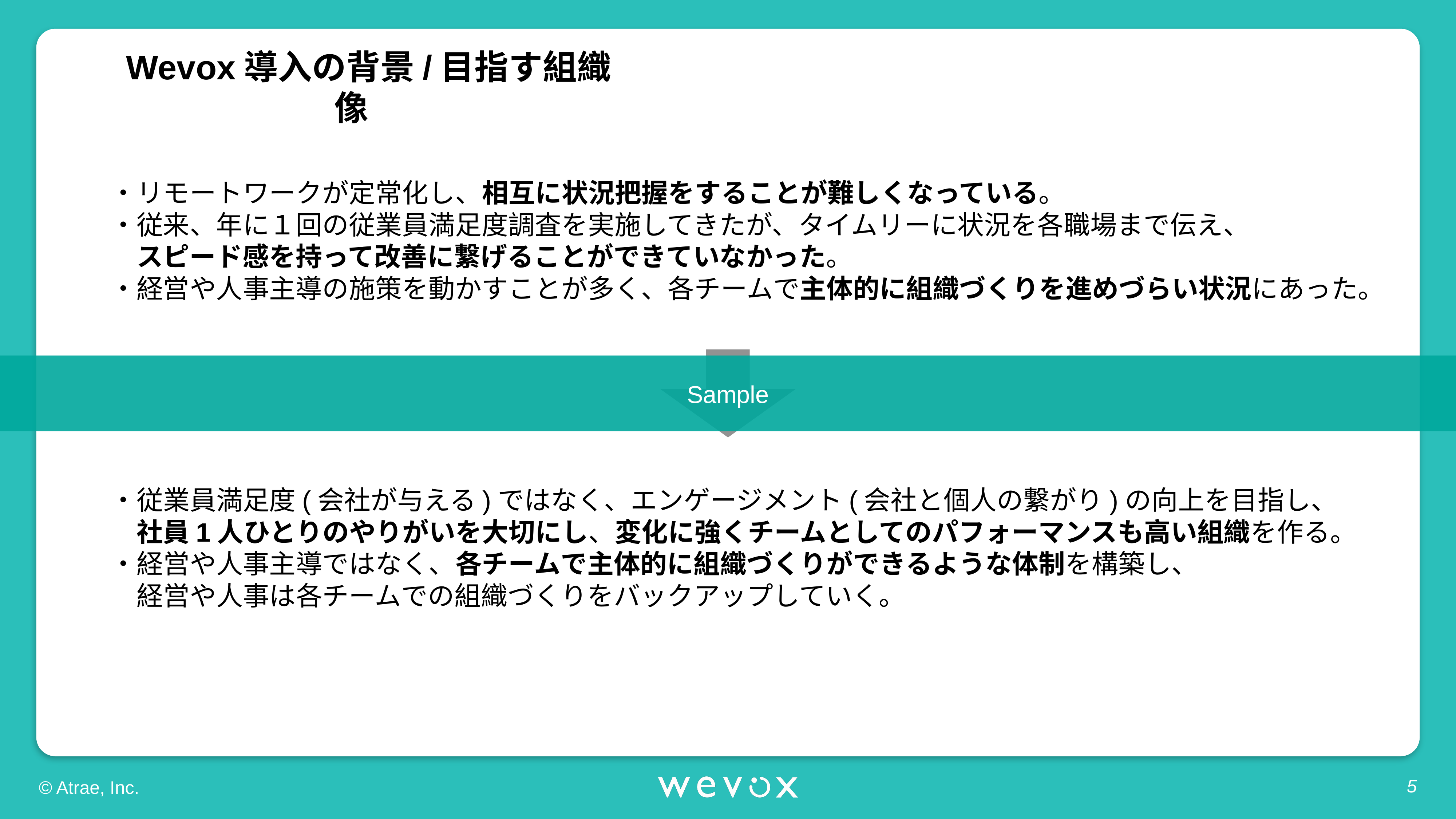

Wevox導入の背景/目指す組織像
・リモートワークが定常化し、相互に状況把握をすることが難しくなっている。
・従来、年に１回の従業員満足度調査を実施してきたが、タイムリーに状況を各職場まで伝え、
　スピード感を持って改善に繋げることができていなかった。
・経営や人事主導の施策を動かすことが多く、各チームで主体的に組織づくりを進めづらい状況にあった。

Sample
・従業員満足度(会社が与える)ではなく、エンゲージメント(会社と個人の繋がり)の向上を目指し、
　社員1人ひとりのやりがいを大切にし、変化に強くチームとしてのパフォーマンスも高い組織を作る。
・経営や人事主導ではなく、各チームで主体的に組織づくりができるような体制を構築し、
　経営や人事は各チームでの組織づくりをバックアップしていく。
5